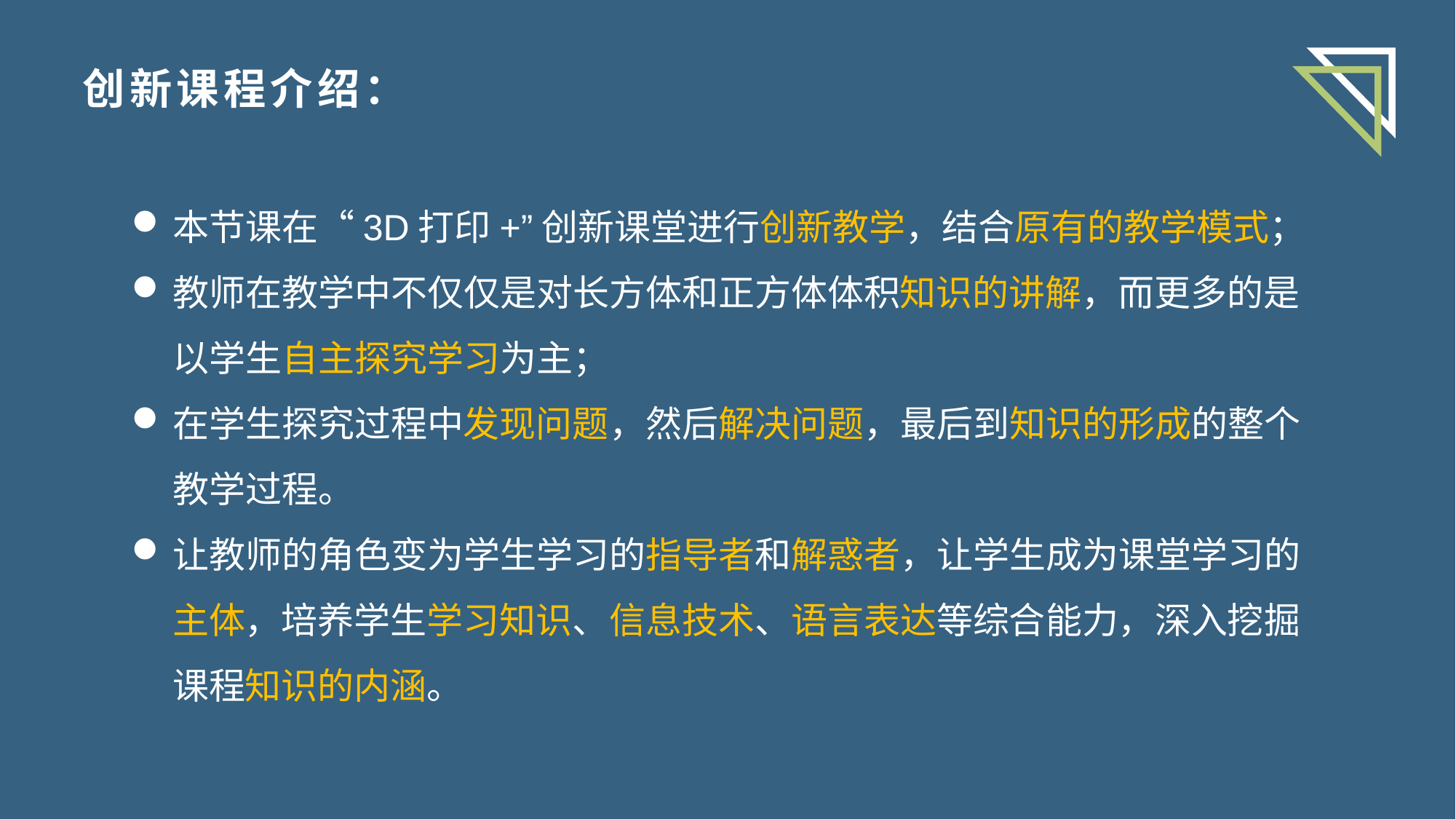

创新课程介绍：

本节课在“3D打印+”创新课堂进行创新教学，结合原有的教学模式；
教师在教学中不仅仅是对长方体和正方体体积知识的讲解，而更多的是以学生自主探究学习为主；
在学生探究过程中发现问题，然后解决问题，最后到知识的形成的整个教学过程。
让教师的角色变为学生学习的指导者和解惑者，让学生成为课堂学习的主体，培养学生学习知识、信息技术、语言表达等综合能力，深入挖掘课程知识的内涵。